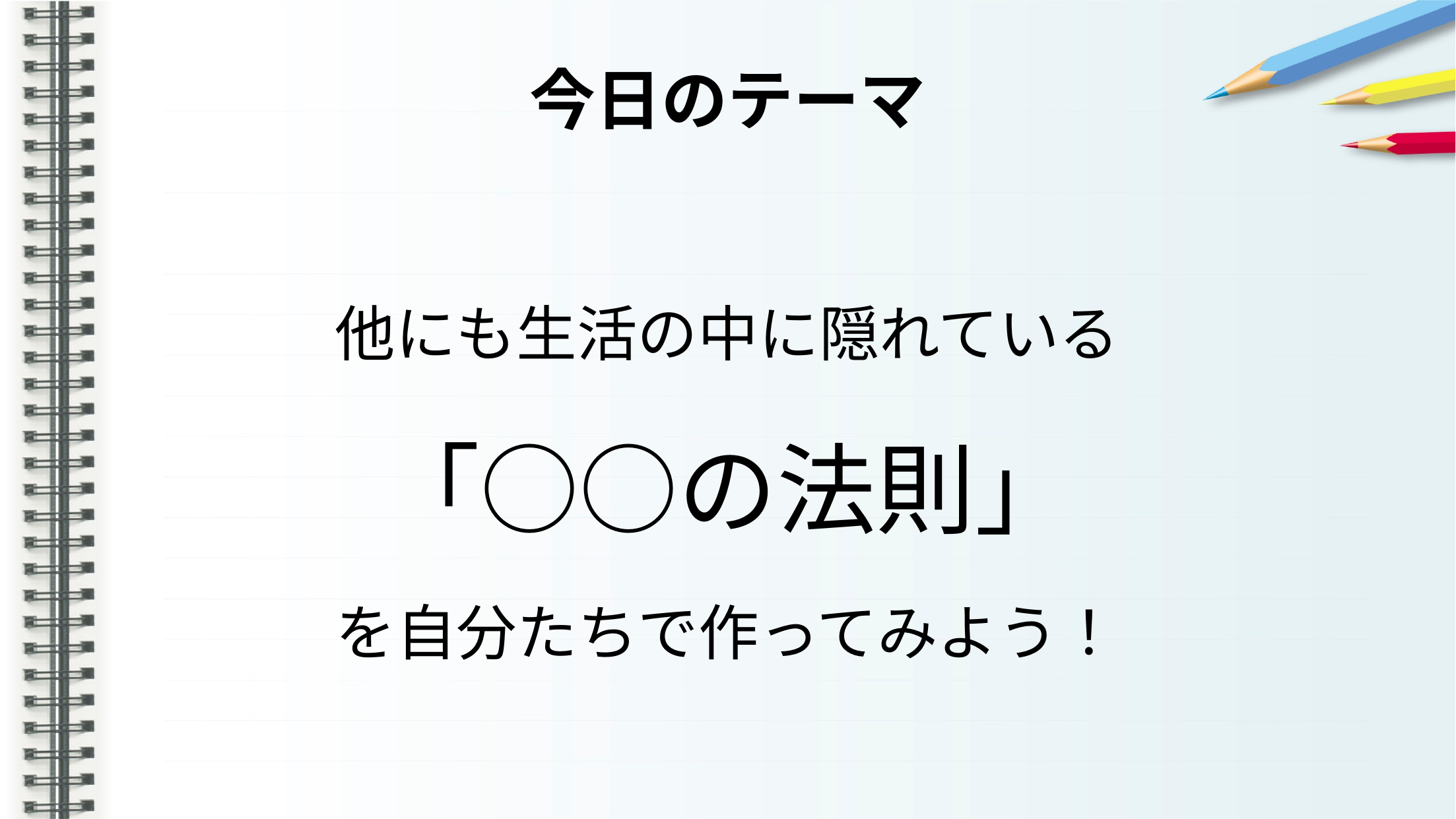

# 今日のテーマ
他にも生活の中に隠れている
「○○の法則」
を自分たちで作ってみよう！